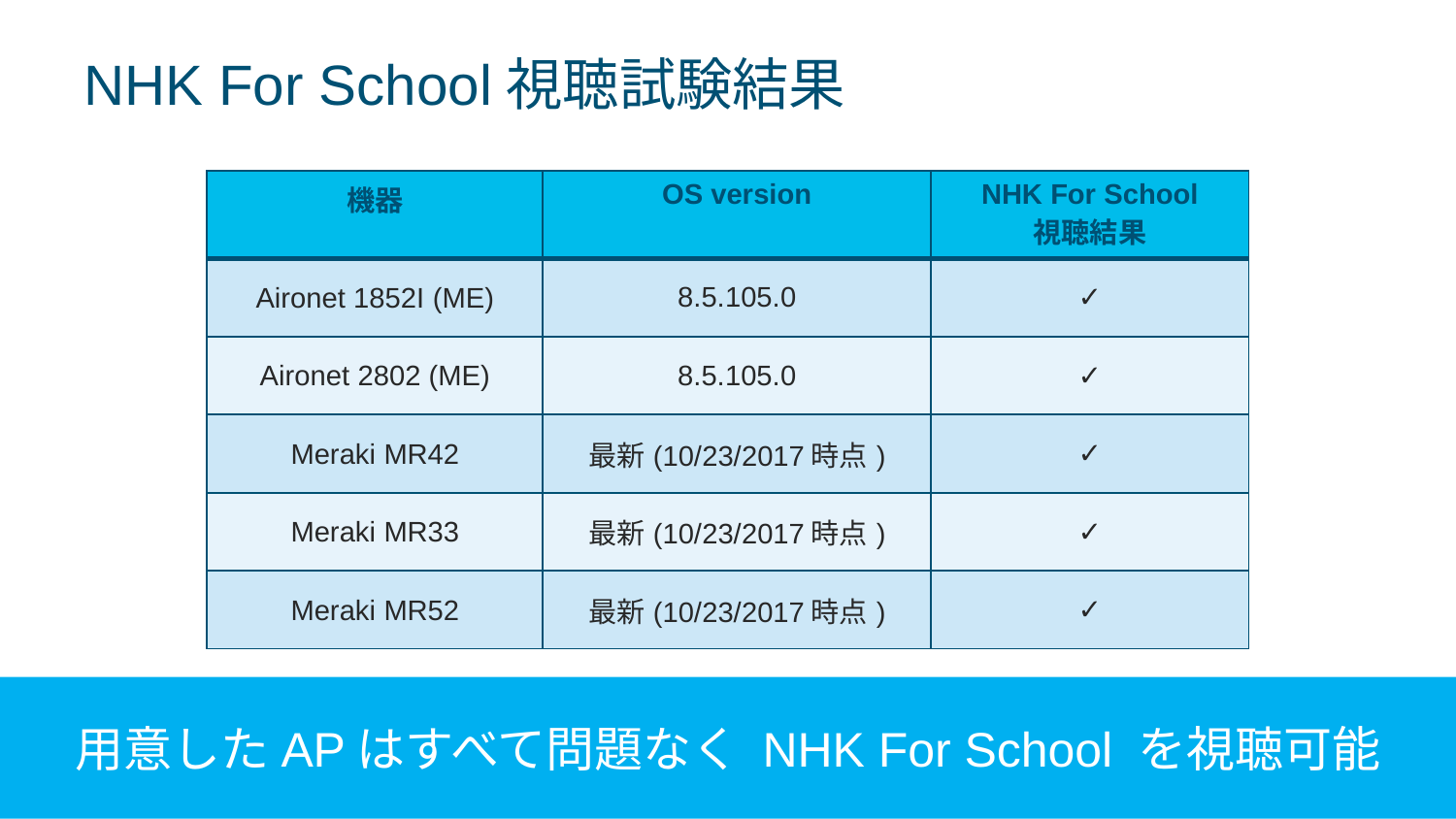

NHK For School視聴試験結果
| 機器 | OS version | NHK For School 視聴結果 |
| --- | --- | --- |
| Aironet 1852I (ME) | 8.5.105.0 | ✓ |
| Aironet 2802 (ME) | 8.5.105.0 | ✓ |
| Meraki MR42 | 最新(10/23/2017時点) | ✓ |
| Meraki MR33 | 最新(10/23/2017時点) | ✓ |
| Meraki MR52 | 最新(10/23/2017時点) | ✓ |
用意したAPはすべて問題なく NHK For School を視聴可能